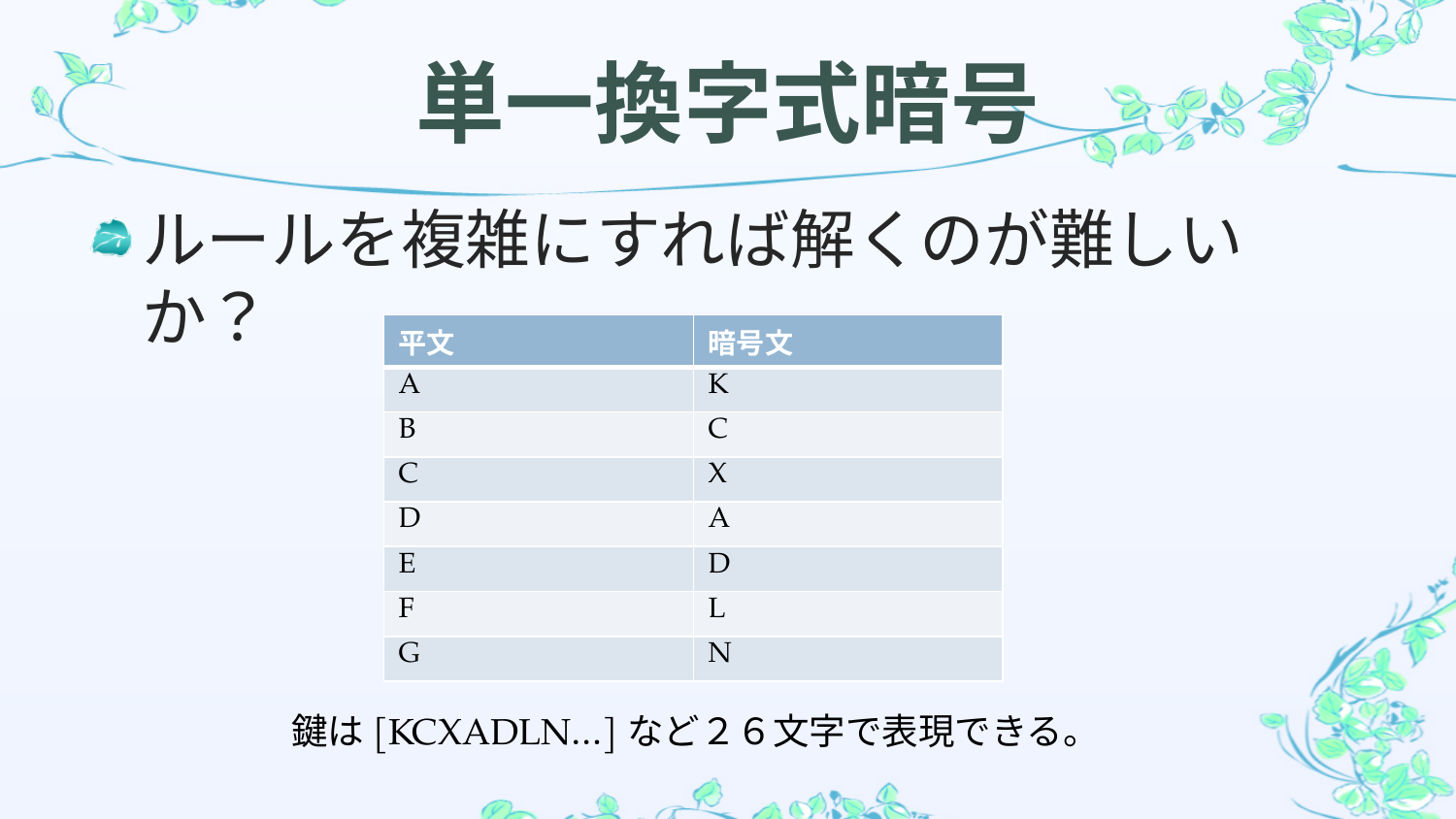

# 単一換字式暗号
ルールを複雑にすれば解くのが難しいか？
| 平文 | 暗号文 |
| --- | --- |
| A | K |
| B | C |
| C | X |
| D | A |
| E | D |
| F | L |
| G | N |
鍵は[KCXADLN…]など２６文字で表現できる。